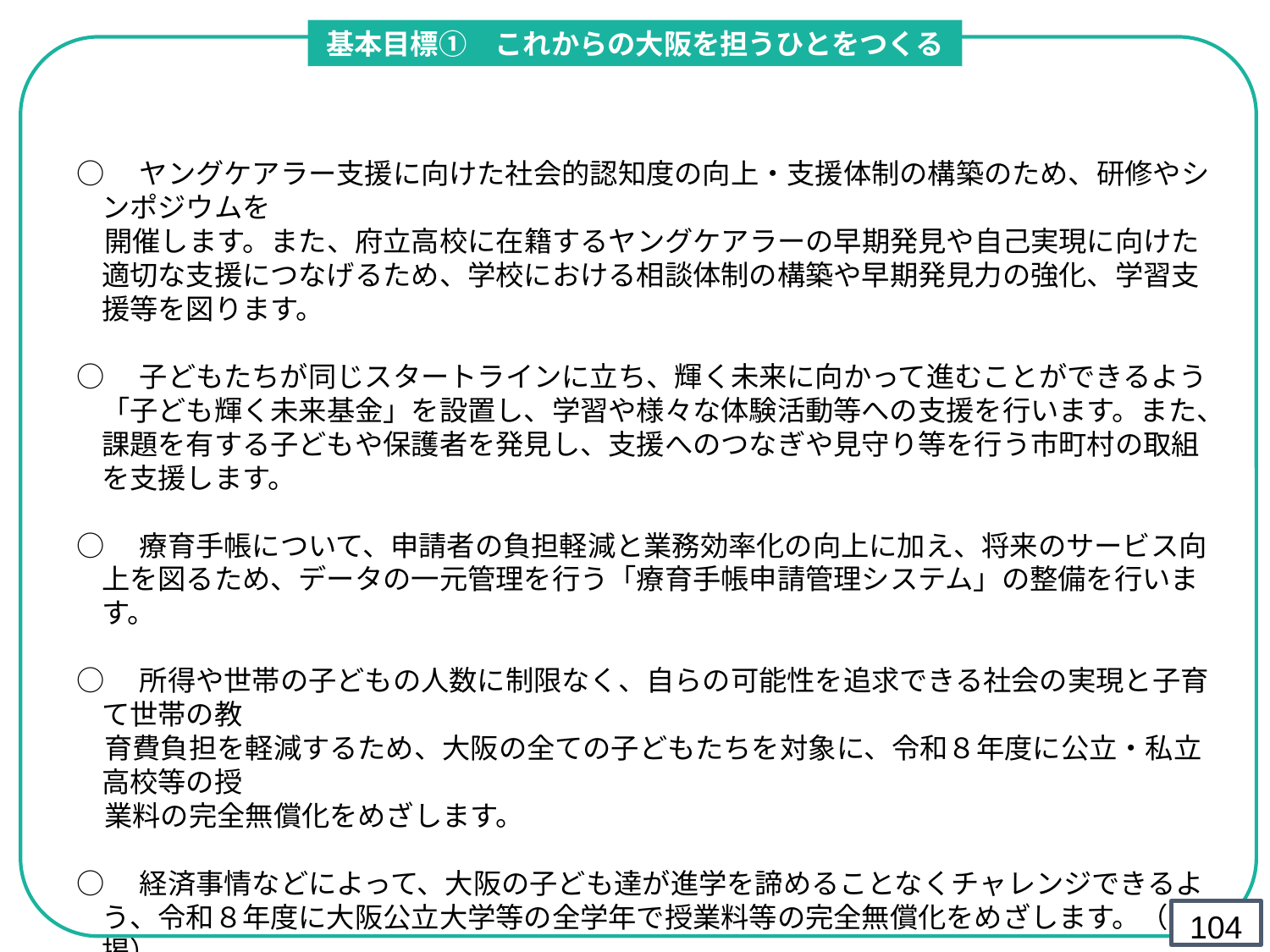

基本目標①　これからの大阪を担うひとをつくる

○　ヤングケアラー支援に向けた社会的認知度の向上・支援体制の構築のため、研修やシンポジウムを
　開催します。また、府立高校に在籍するヤングケアラーの早期発見や自己実現に向けた適切な支援につなげるため、学校における相談体制の構築や早期発見力の強化、学習支援等を図ります。

○　子どもたちが同じスタートラインに立ち、輝く未来に向かって進むことができるよう「子ども輝く未来基金」を設置し、学習や様々な体験活動等への支援を行います。また、課題を有する子どもや保護者を発見し、支援へのつなぎや見守り等を行う市町村の取組を支援します。

○　療育手帳について、申請者の負担軽減と業務効率化の向上に加え、将来のサービス向上を図るため、データの一元管理を行う「療育手帳申請管理システム」の整備を行います。

○　所得や世帯の子どもの人数に制限なく、自らの可能性を追求できる社会の実現と子育て世帯の教
　育費負担を軽減するため、大阪の全ての子どもたちを対象に、令和８年度に公立・私立高校等の授
　業料の完全無償化をめざします。

○　経済事情などによって、大阪の子ども達が進学を諦めることなくチャレンジできるよう、令和８年度に大阪公立大学等の全学年で授業料等の完全無償化をめざします。（再掲）

104